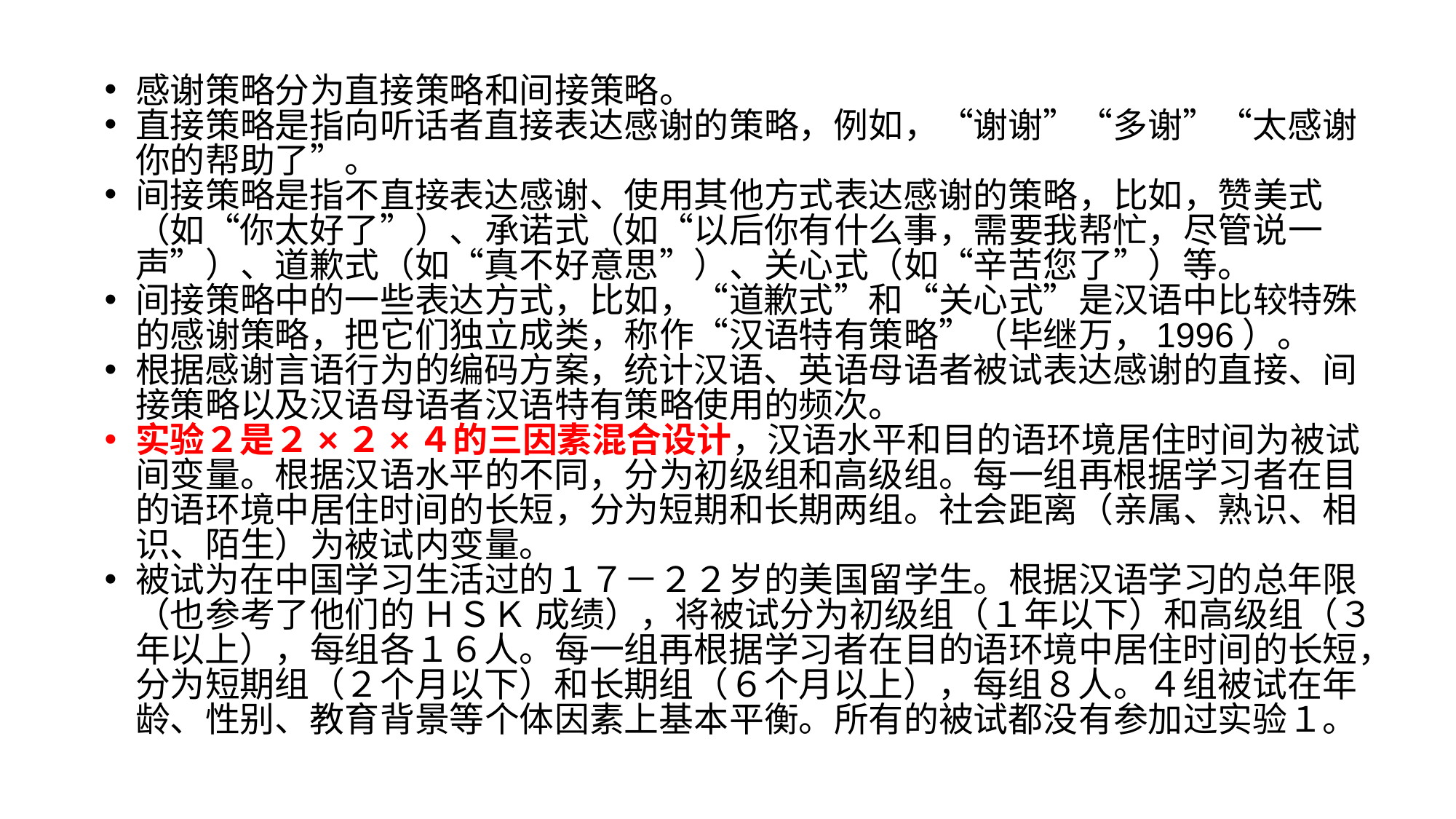

感谢策略分为直接策略和间接策略。
直接策略是指向听话者直接表达感谢的策略，例如，“谢谢”“多谢”“太感谢你的帮助了”。
间接策略是指不直接表达感谢、使用其他方式表达感谢的策略，比如，赞美式（如“你太好了”）、承诺式（如“以后你有什么事，需要我帮忙，尽管说一声”）、道歉式（如“真不好意思”）、关心式（如“辛苦您了”）等。
间接策略中的一些表达方式，比如，“道歉式”和“关心式”是汉语中比较特殊的感谢策略，把它们独立成类，称作“汉语特有策略”（毕继万，1996）。
根据感谢言语行为的编码方案，统计汉语、英语母语者被试表达感谢的直接、间接策略以及汉语母语者汉语特有策略使用的频次。
实验２是２×２×４的三因素混合设计，汉语水平和目的语环境居住时间为被试间变量。根据汉语水平的不同，分为初级组和高级组。每一组再根据学习者在目的语环境中居住时间的长短，分为短期和长期两组。社会距离（亲属、熟识、相识、陌生）为被试内变量。
被试为在中国学习生活过的１７－２２岁的美国留学生。根据汉语学习的总年限（也参考了他们的 ＨＳＫ 成绩），将被试分为初级组（１年以下）和高级组（３年以上），每组各１６人。每一组再根据学习者在目的语环境中居住时间的长短，分为短期组（２个月以下）和长期组（６个月以上），每组８人。４组被试在年龄、性别、教育背景等个体因素上基本平衡。所有的被试都没有参加过实验１。